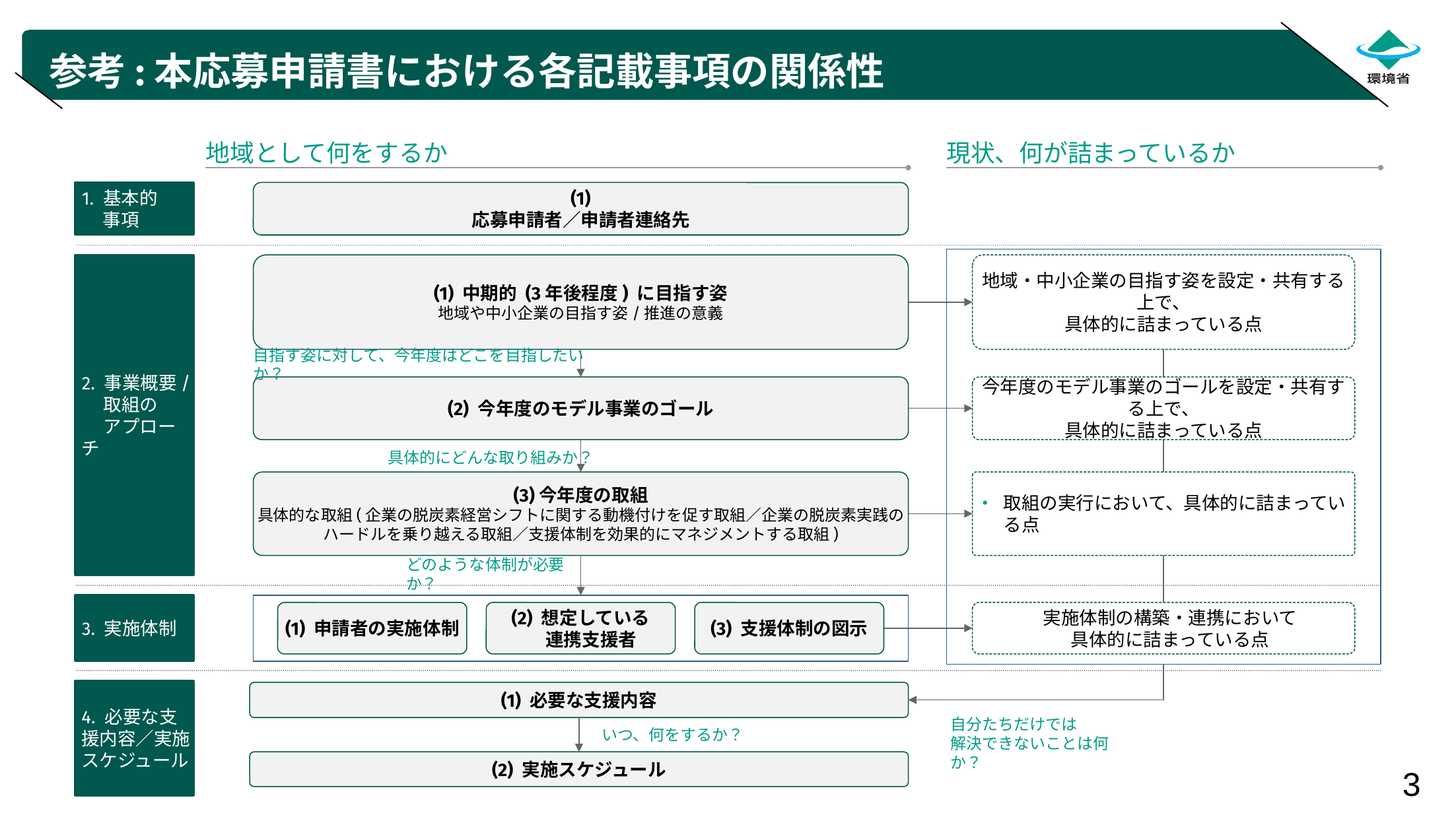

# 参考:本応募申請書における各記載事項の関係性
地域として何をするか
現状、何が詰まっているか
(1)
応募申請者／申請者連絡先
1. 基本的
		事項

(1) 中期的 (3年後程度) に目指す姿
地域や中小企業の目指す姿/推進の意義
地域・中小企業の目指す姿を設定・共有する上で、
具体的に詰まっている点
2. 事業概要/
	取組の
	アプローチ
目指す姿に対して、今年度はどこを目指したいか？
(2) 今年度のモデル事業のゴール
今年度のモデル事業のゴールを設定・共有する上で、
具体的に詰まっている点
具体的にどんな取り組みか？
(3)今年度の取組
具体的な取組(企業の脱炭素経営シフトに関する動機付けを促す取組／企業の脱炭素実践のハードルを乗り越える取組／支援体制を​効果的にマネジメントする取組)
取組の実行において、具体的に詰まっている点
どのような体制が必要か？
3. 実施体制

(1) 申請者の実施体制
(2) 想定している
     連携支援者
(3) 支援体制の図示
実施体制の構築・連携において
具体的に詰まっている点
4. 必要な支援内容／実施
スケジュール
(1) 必要な支援内容
自分たちだけでは
解決できないことは何か？
いつ、何をするか？
(2) 実施スケジュール